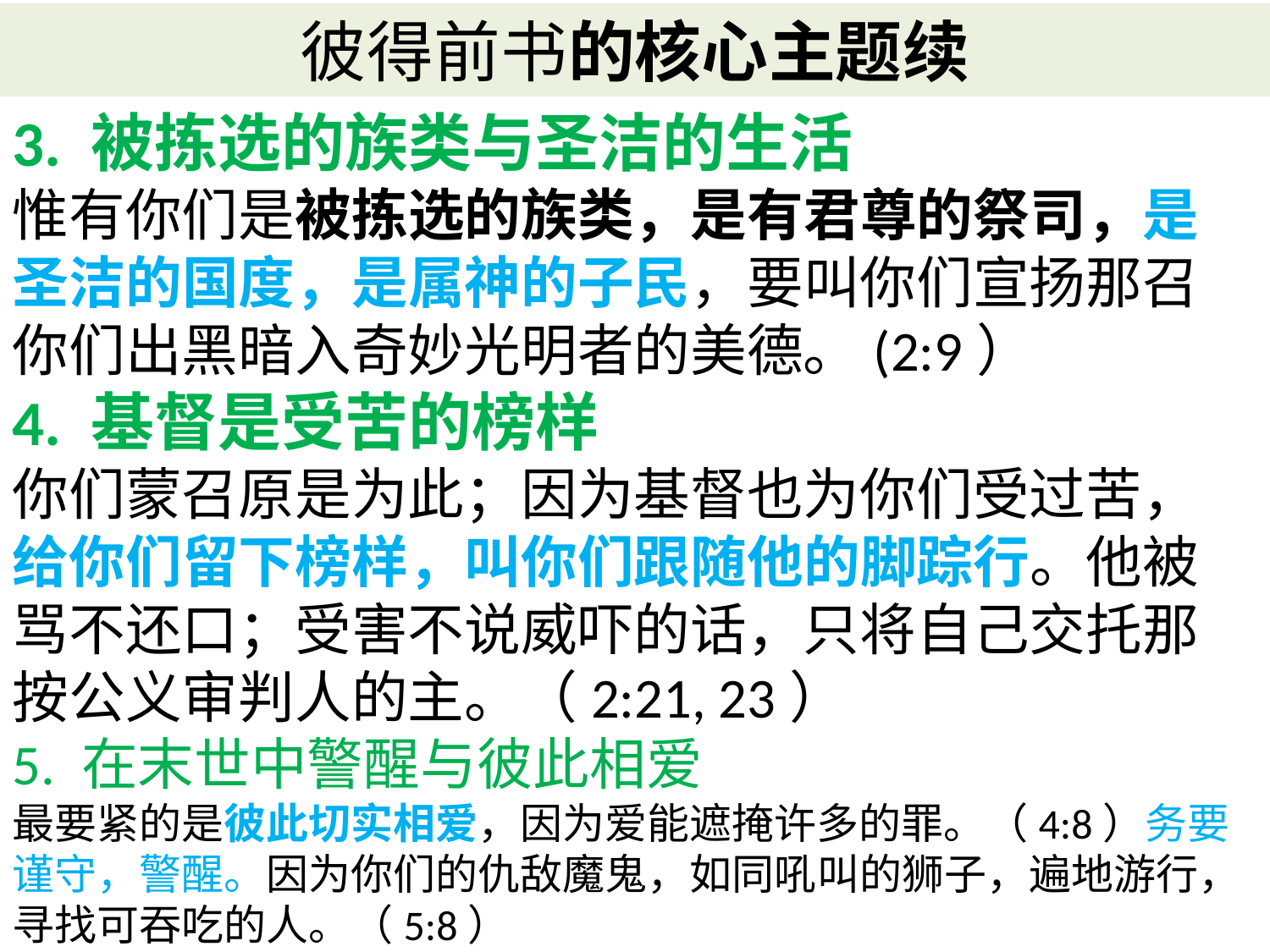

# 彼得前书的核心主题续
3. 被拣选的族类与圣洁的生活
惟有你们是被拣选的族类，是有君尊的祭司，是圣洁的国度，是属神的子民，要叫你们宣扬那召你们出黑暗入奇妙光明者的美德。(2:9）
4. 基督是受苦的榜样
你们蒙召原是为此；因为基督也为你们受过苦，给你们留下榜样，叫你们跟随他的脚踪行。他被骂不还口；受害不说威吓的话，只将自己交托那按公义审判人的主。（2:21, 23）
5. 在末世中警醒与彼此相爱
最要紧的是彼此切实相爱，因为爱能遮掩许多的罪。（4:8）务要谨守，警醒。因为你们的仇敌魔鬼，如同吼叫的狮子，遍地游行，寻找可吞吃的人。（5:8）